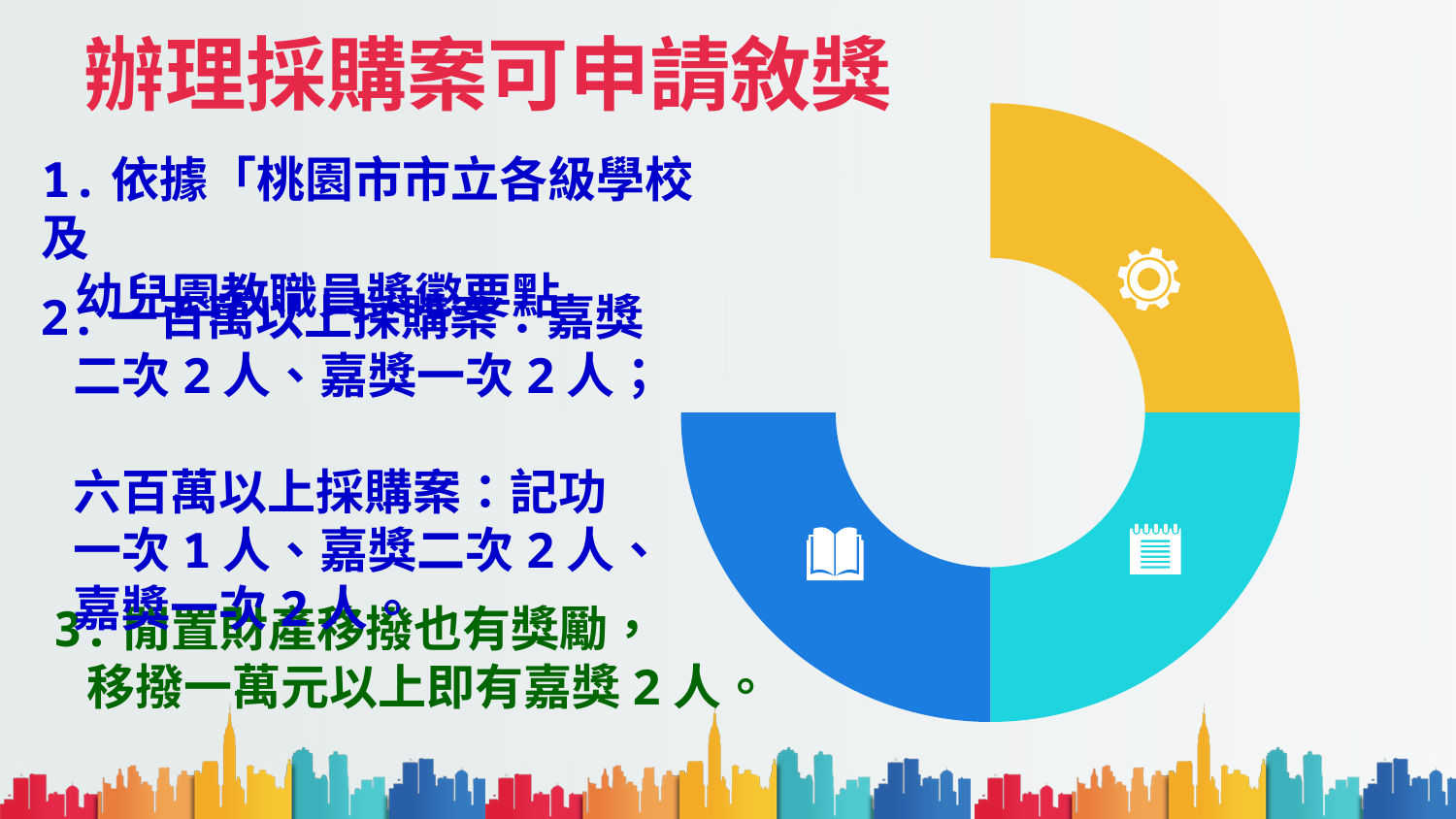

# 辦理採購案可申請敘獎

### Chart

| Category | Text |
|---|---|
| 1 | 25.0 |
| 2 | 25.0 |
| 3 | 25.0 |
| 4 | 25.0 |
1.依據「桃園市市立各級學校及
  幼兒園教職員獎懲要點

2.一百萬以上採購案：嘉獎
  二次2人、嘉獎一次2人；
  六百萬以上採購案：記功
  一次1人、嘉獎二次2人、
  嘉獎一次2人。

3.閒置財產移撥也有獎勵，
  移撥一萬元以上即有嘉獎2人。